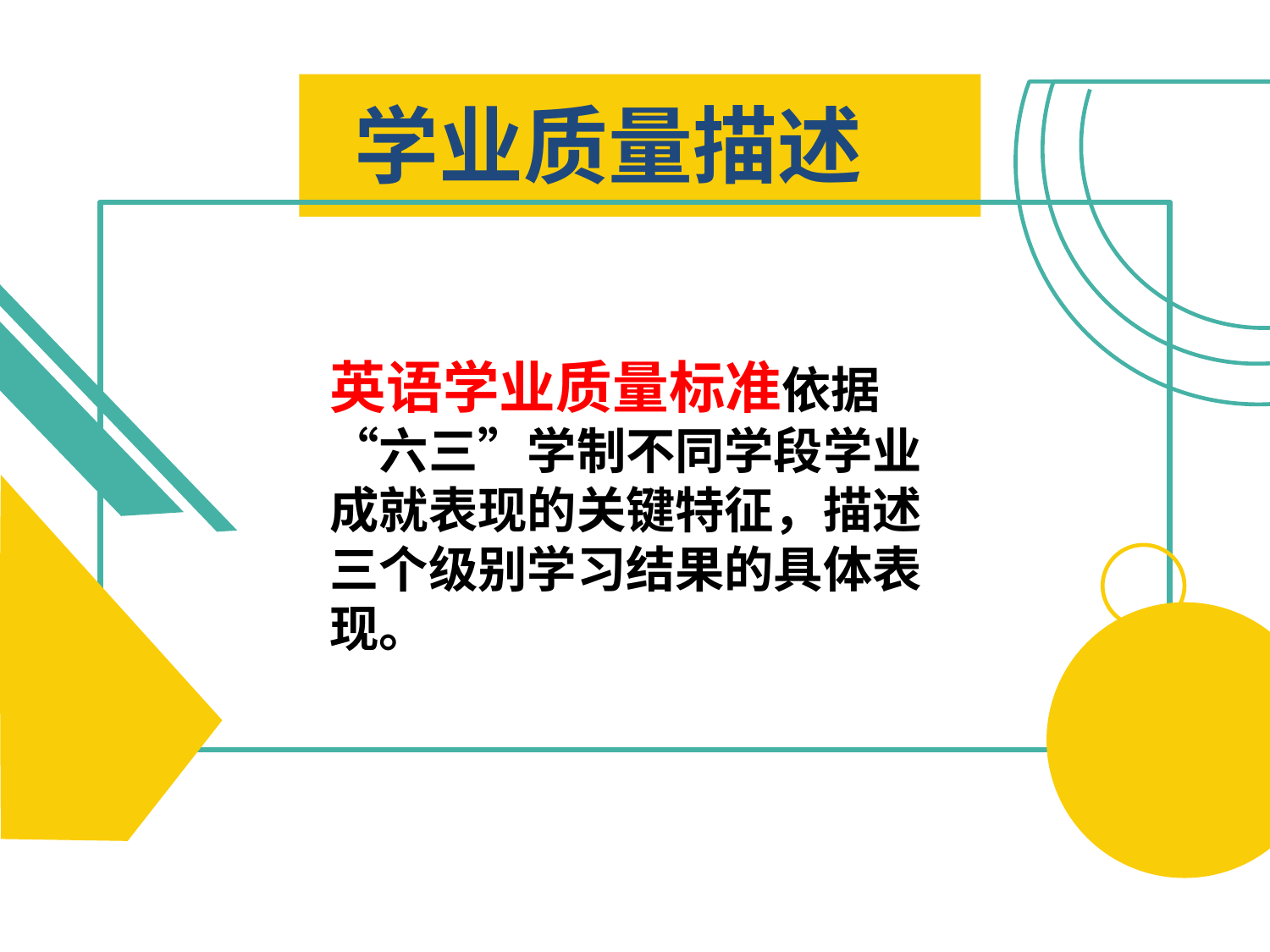

学业质量描述

英语学业质量标准依据“六三”学制不同学段学业成就表现的关键特征，描述三个级别学习结果的具体表现。